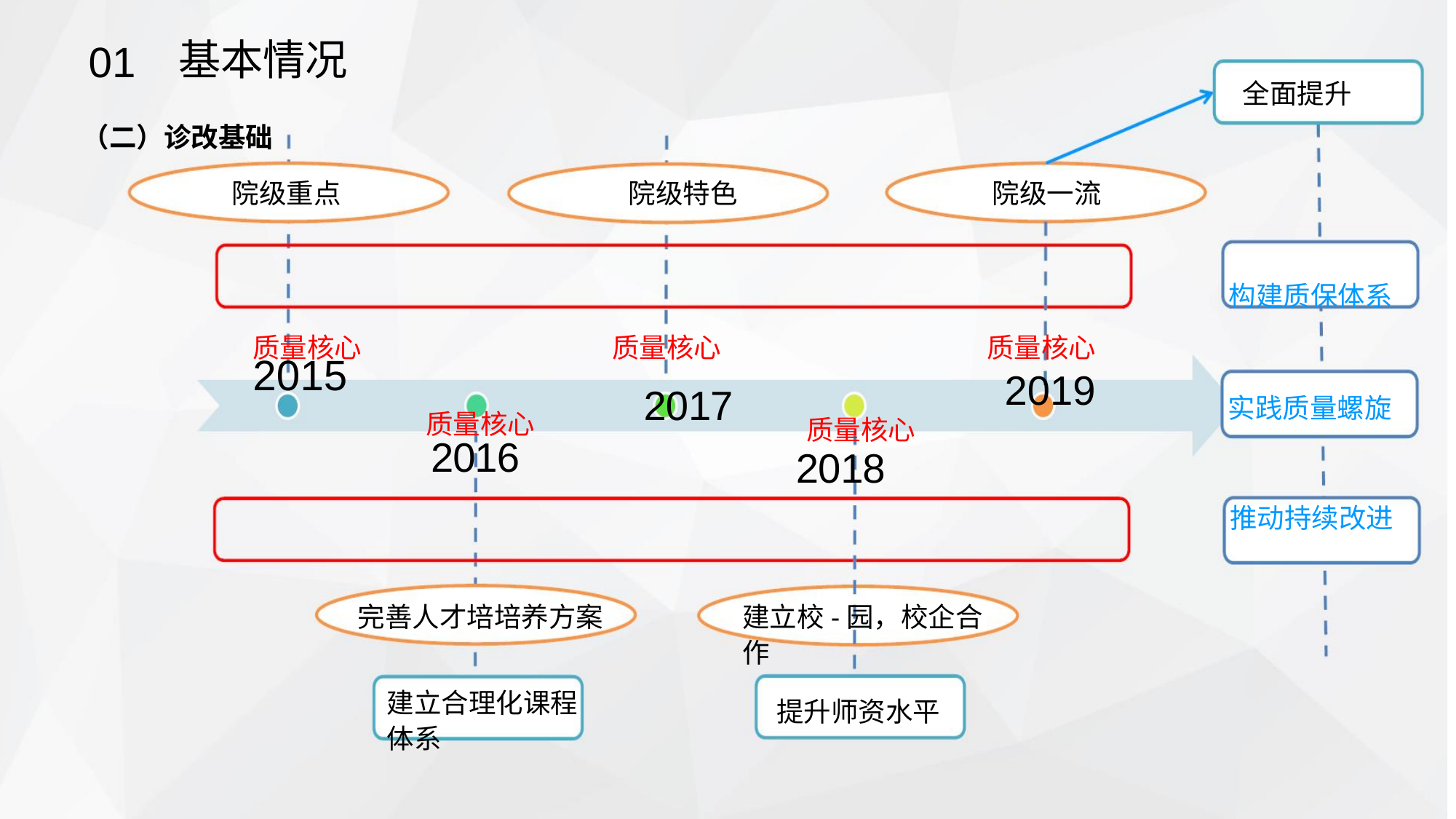

01
基本情况
全面提升
（二）诊改基础
院级特色
院级一流
院级重点
构建质保体系
实践质量螺旋
推动持续改进
质量核心
2015
质量核心
质量核心
2019
2017
质量核心
质量核心
2016
2018
完善人才培培养方案
建立校-园，校企合作
建立合理化课程体系
提升师资水平